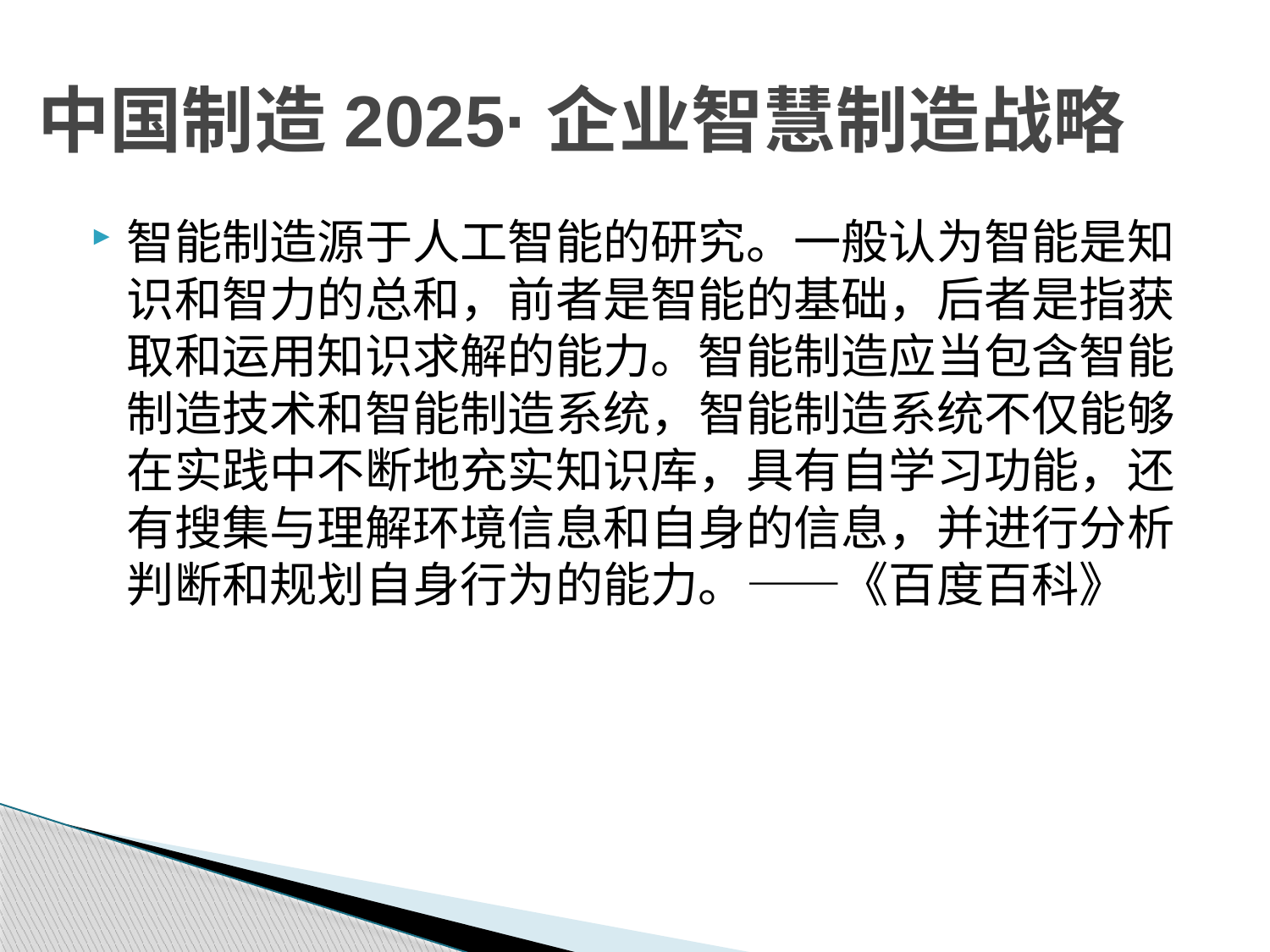

# 中国制造2025·企业智慧制造战略
智能制造源于人工智能的研究。一般认为智能是知识和智力的总和，前者是智能的基础，后者是指获取和运用知识求解的能力。智能制造应当包含智能制造技术和智能制造系统，智能制造系统不仅能够在实践中不断地充实知识库，具有自学习功能，还有搜集与理解环境信息和自身的信息，并进行分析判断和规划自身行为的能力。——《百度百科》